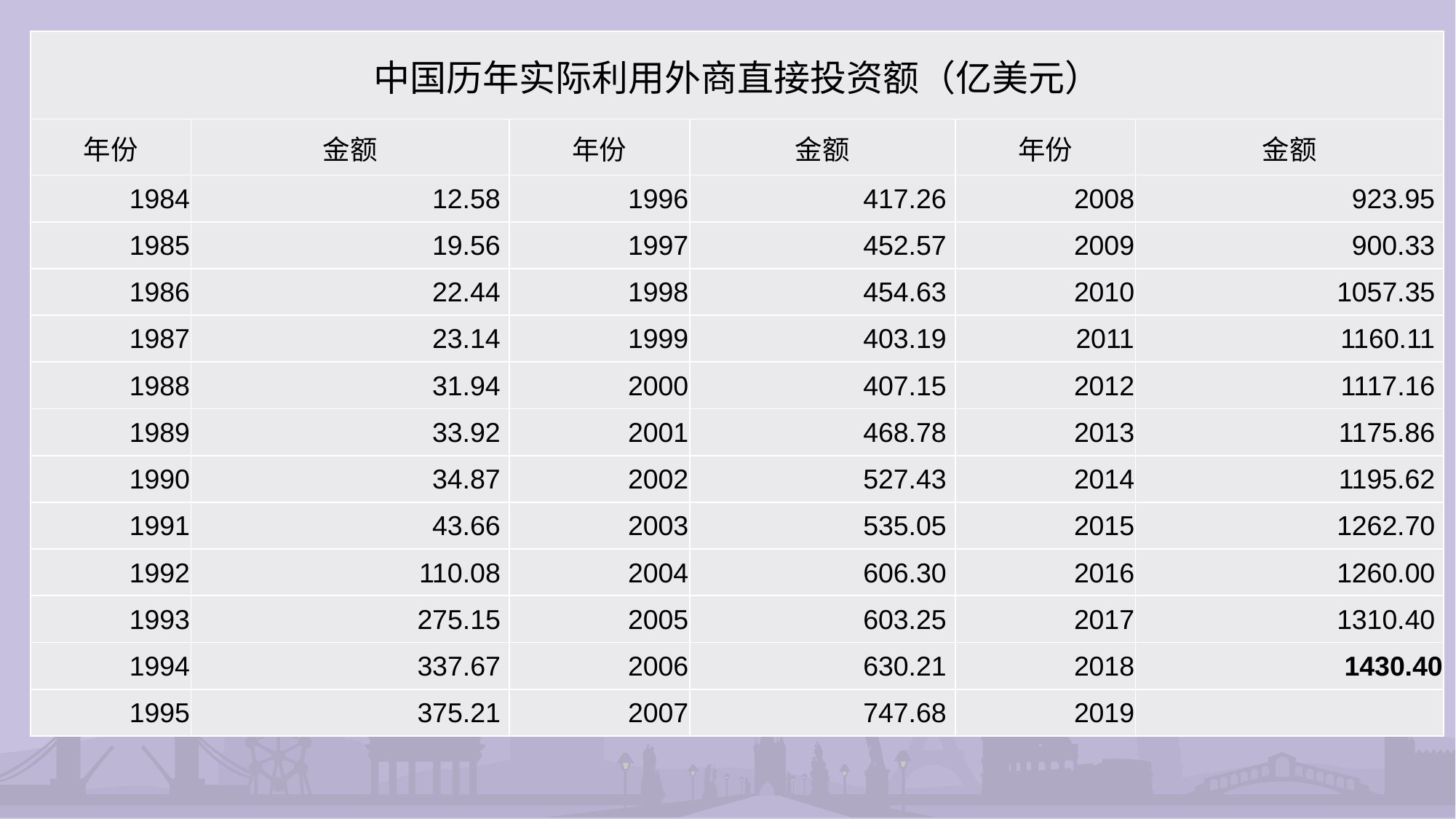

| 中国历年实际利用外商直接投资额（亿美元） |  |  |  |  |  |
| --- | --- | --- | --- | --- | --- |
| 年份 | 金额 | 年份 | 金额 | 年份 | 金额 |
| 1984 | 12.58 | 1996 | 417.26 | 2008 | 923.95 |
| 1985 | 19.56 | 1997 | 452.57 | 2009 | 900.33 |
| 1986 | 22.44 | 1998 | 454.63 | 2010 | 1057.35 |
| 1987 | 23.14 | 1999 | 403.19 | 2011 | 1160.11 |
| 1988 | 31.94 | 2000 | 407.15 | 2012 | 1117.16 |
| 1989 | 33.92 | 2001 | 468.78 | 2013 | 1175.86 |
| 1990 | 34.87 | 2002 | 527.43 | 2014 | 1195.62 |
| 1991 | 43.66 | 2003 | 535.05 | 2015 | 1262.70 |
| 1992 | 110.08 | 2004 | 606.30 | 2016 | 1260.00 |
| 1993 | 275.15 | 2005 | 603.25 | 2017 | 1310.40 |
| 1994 | 337.67 | 2006 | 630.21 | 2018 | 1430.40 |
| 1995 | 375.21 | 2007 | 747.68 | 2019 |  |